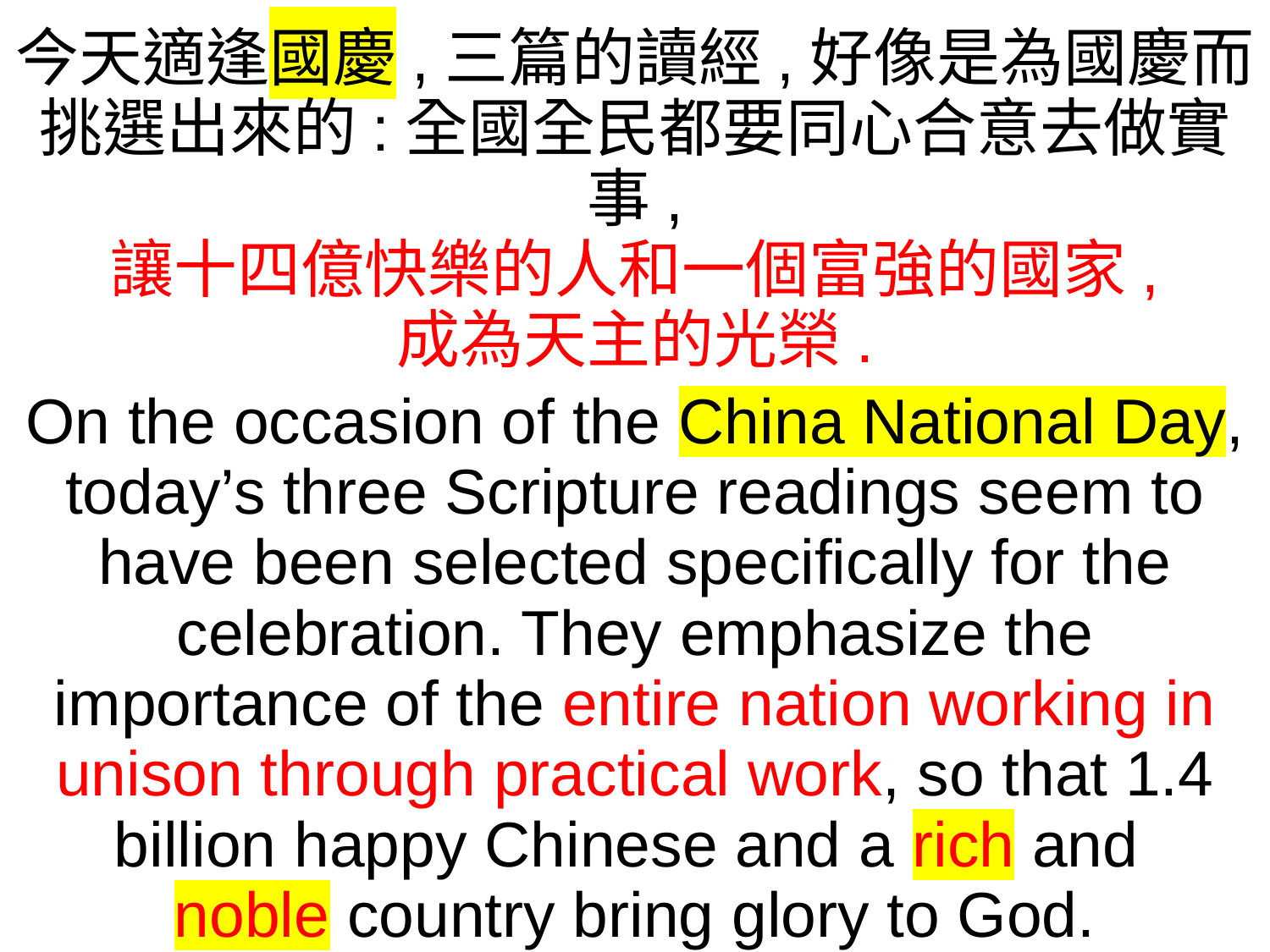

今天適逢國慶,三篇的讀經,好像是為國慶而挑選出來的:全國全民都要同心合意去做實事,
讓十四億快樂的人和一個富強的國家,
成為天主的光榮.
On the occasion of the China National Day, today’s three Scripture readings seem to have been selected specifically for the celebration. They emphasize the importance of the entire nation working in unison through practical work, so that 1.4 billion happy Chinese and a rich and
noble country bring glory to God.